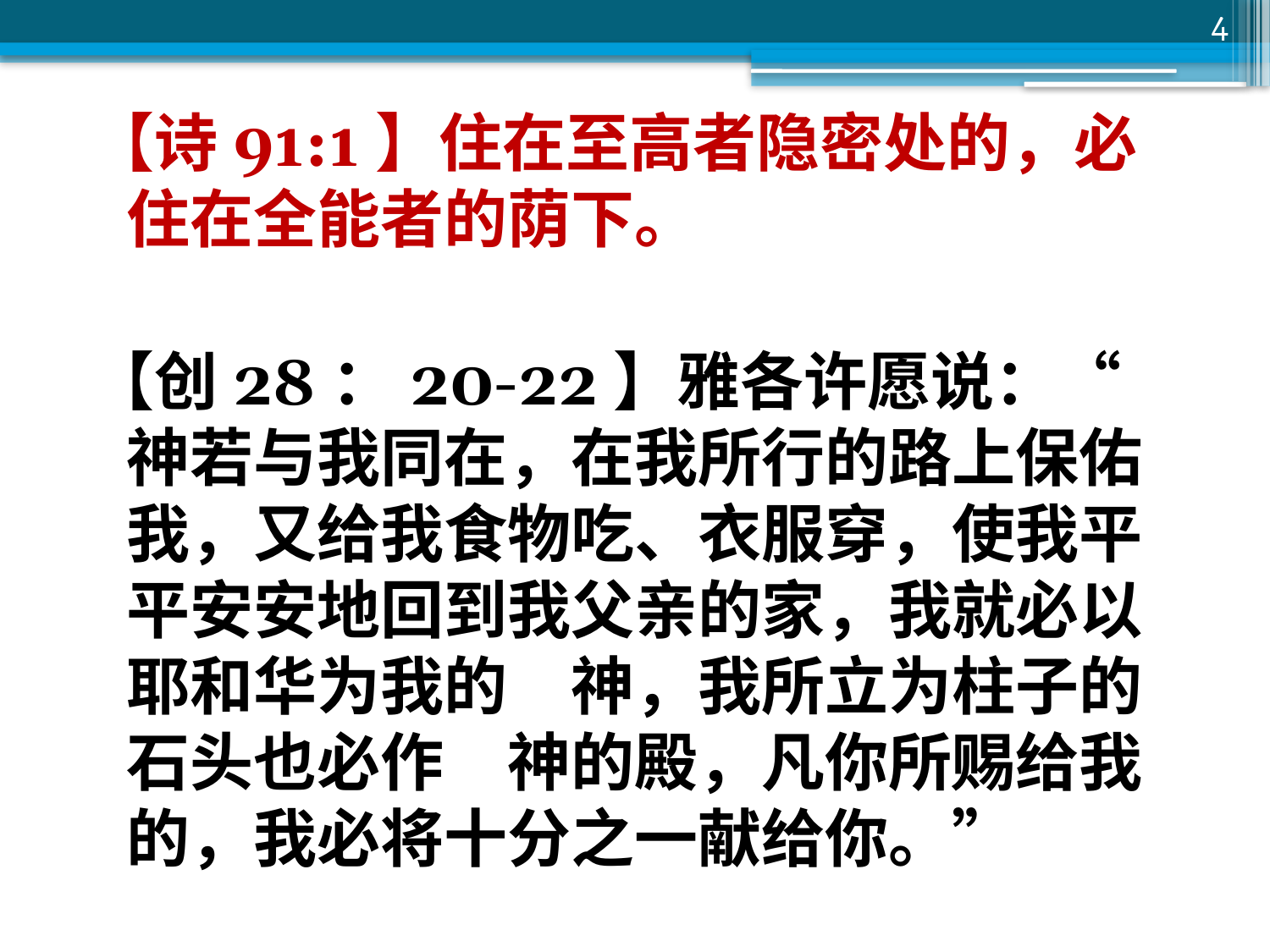

4
【诗91:1】住在至高者隐密处的，必住在全能者的荫下。

【创28：20-22】雅各许愿说：“　神若与我同在，在我所行的路上保佑我，又给我食物吃、衣服穿，使我平平安安地回到我父亲的家，我就必以耶和华为我的　神，我所立为柱子的石头也必作　神的殿，凡你所赐给我的，我必将十分之一献给你。”